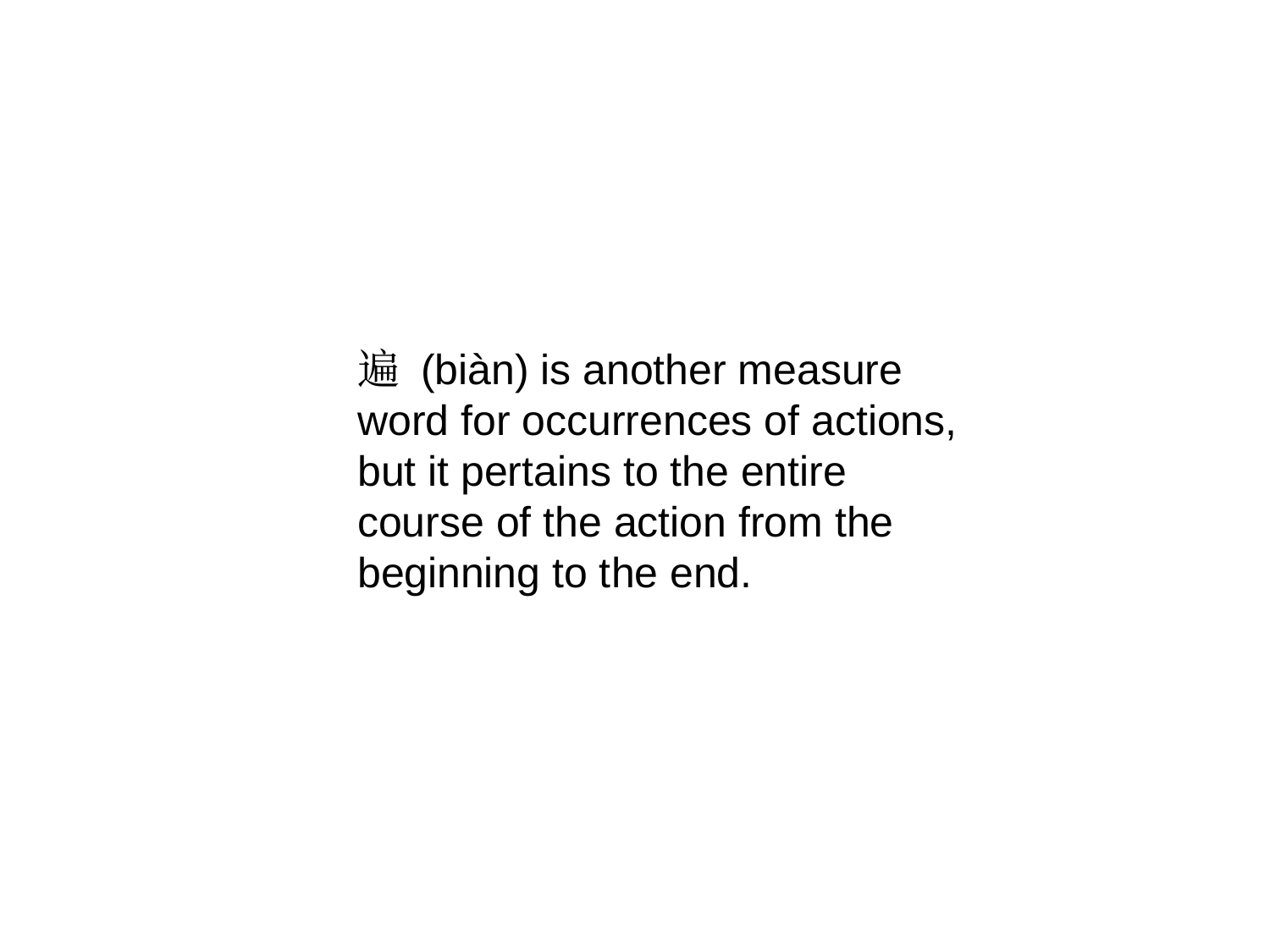

遍 (biàn) is another measure word for occurrences of actions,
but it pertains to the entire course of the action from the beginning to the end.